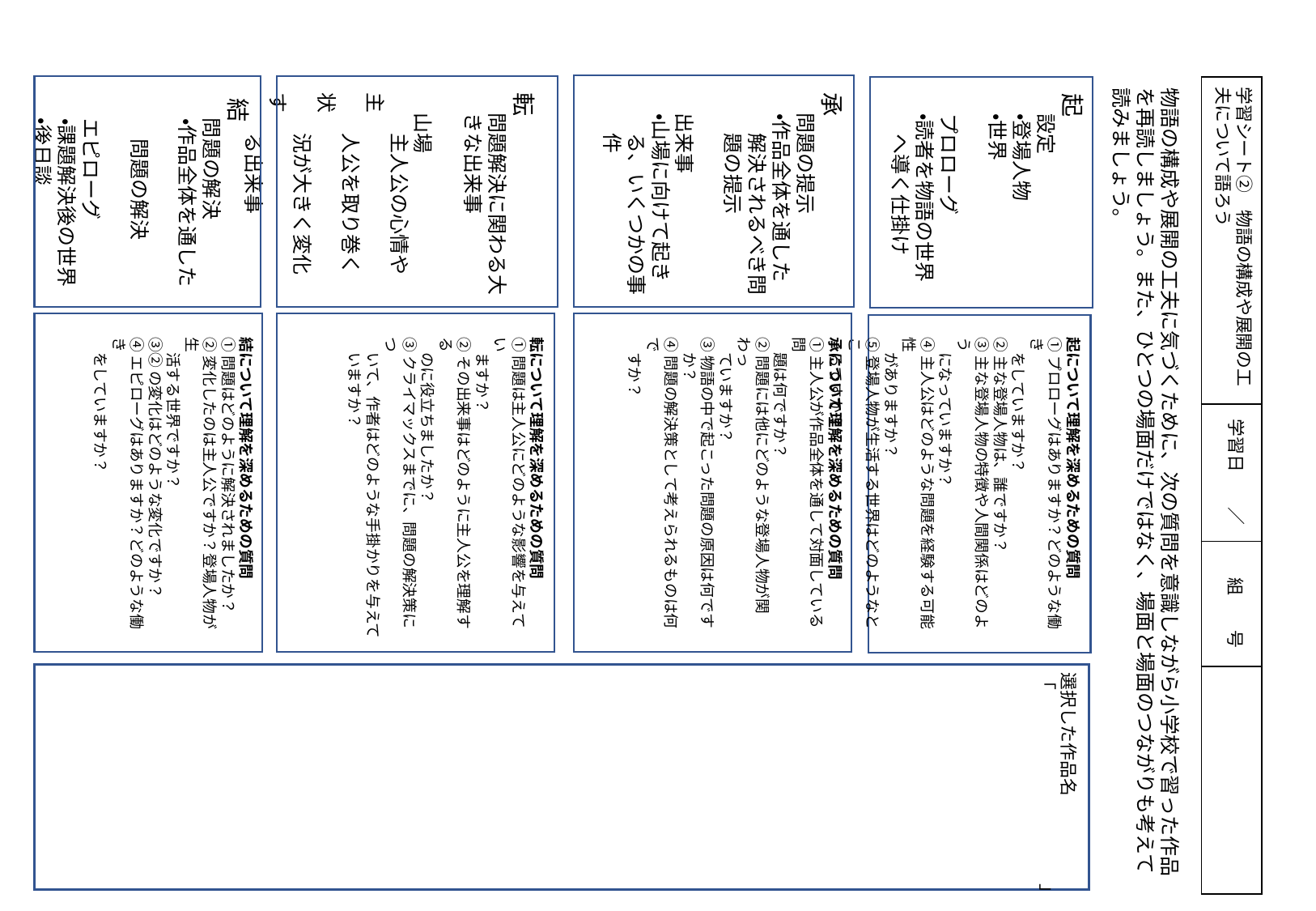

学習シート②　物語の構成や展開の工
夫について語ろう

物語の構成や展開の工夫に気づくために、次の質問を意識しながら小学校で習った作品を再読しましょう。また、ひとつの場面だけではなく、場面と場面のつながりも考えて読みましょう。

|  |
| --- |
|  |
|  |
|  |
　山場
　　主人公の心情や主
　　人公を取り巻く状
　　況が大きく変化す
　　る出来事

転
　問題解決に関わる大
　きな出来事
承
　問題の提示
　・作品全体を通した
　　解決されるべき問
　　題の提示

　出来事
　・山場に向けて起き
　　る、いくつかの事
　　件
起
　設定
　・登場人物
　・世界

　プロローグ
　・読者を物語の世界
　　へ導く仕掛け
結
　問題の解決
　・作品全体を通した
　　問題の解決

　エピローグ
　・課題解決後の世界
　・後日談

結について理解を深めるための質問
①問題はどのように解決されましたか？
②変化したのは主人公ですか？登場人物が生
　活する世界ですか？
③②の変化はどのような変化ですか？
④エピローグはありますか？どのような働き
　をしていますか？
起について理解を深めるための質問
①プロローグはありますか？どのような働き
　をしていますか？
②主な登場人物は、誰ですか？
③主な登場人物の特徴や人間関係はどのよう
　になっていますか？
④主人公はどのような問題を経験する可能性
　がありますか？
⑤登場人物が生活する世界はどのようなとこ
　ろですか？
転について理解を深めるための質問
①問題は主人公にどのような影響を与えてい
　ますか？
②その出来事はどのように主人公を理解する
　のに役立ちましたか？
③クライマックスまでに、問題の解決策につ
　いて、作者はどのような手掛かりを与えて
　いますか？
承について理解を深めるための質問
①主人公が作品全体を通して対面している問
　題は何ですか？
②問題には他にどのような登場人物が関わっ
　ていますか？
③物語の中で起こった問題の原因は何です
　か？
④問題の解決策として考えられるものは何で
　すか？
学習日　　／
　組　　号
選択した作品名
「　　　　　　　　　　　」